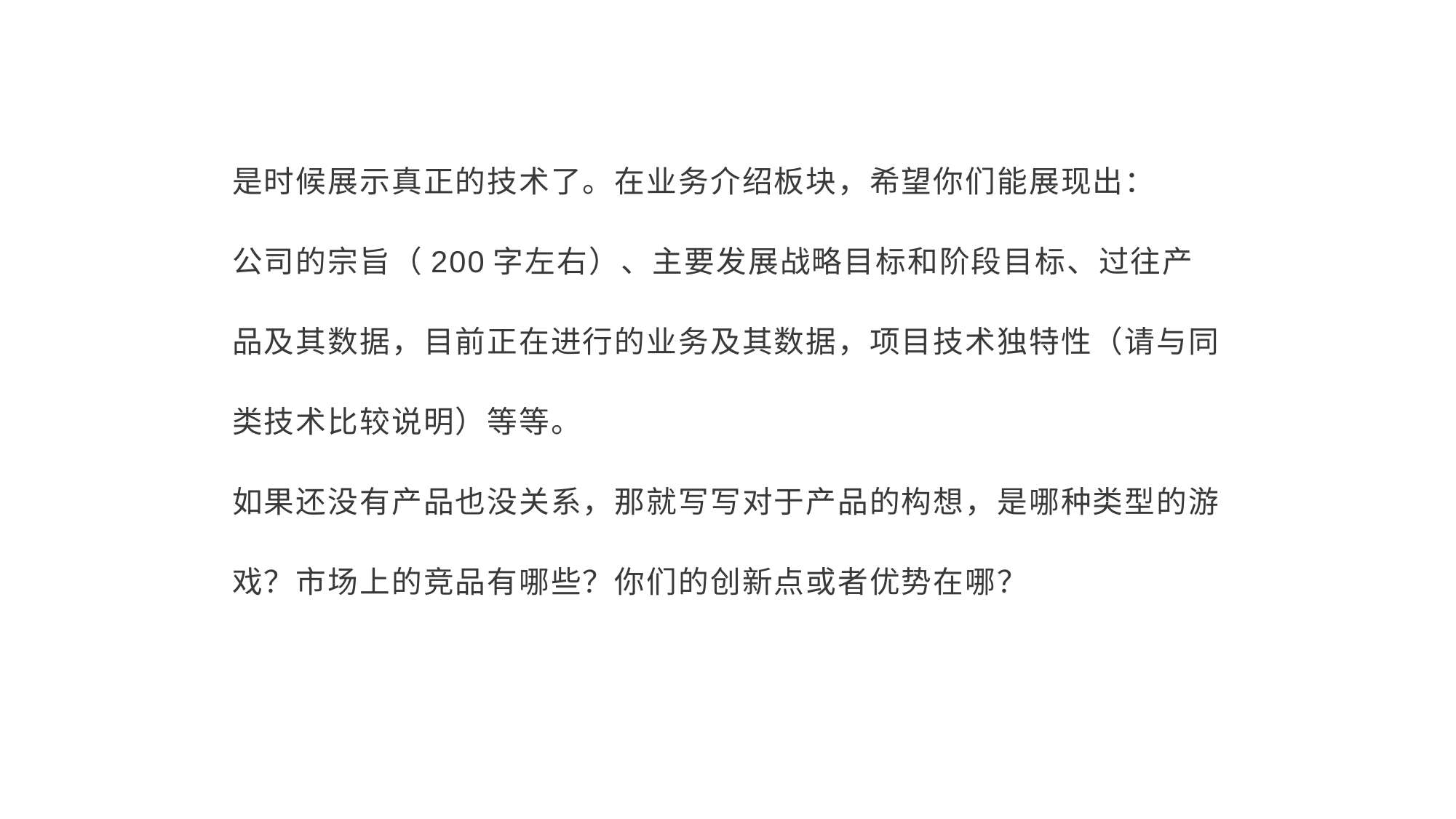

是时候展示真正的技术了。在业务介绍板块，希望你们能展现出：
公司的宗旨（200字左右）、主要发展战略目标和阶段目标、过往产品及其数据，目前正在进行的业务及其数据，项目技术独特性（请与同类技术比较说明）等等。
如果还没有产品也没关系，那就写写对于产品的构想，是哪种类型的游戏？市场上的竞品有哪些？你们的创新点或者优势在哪？